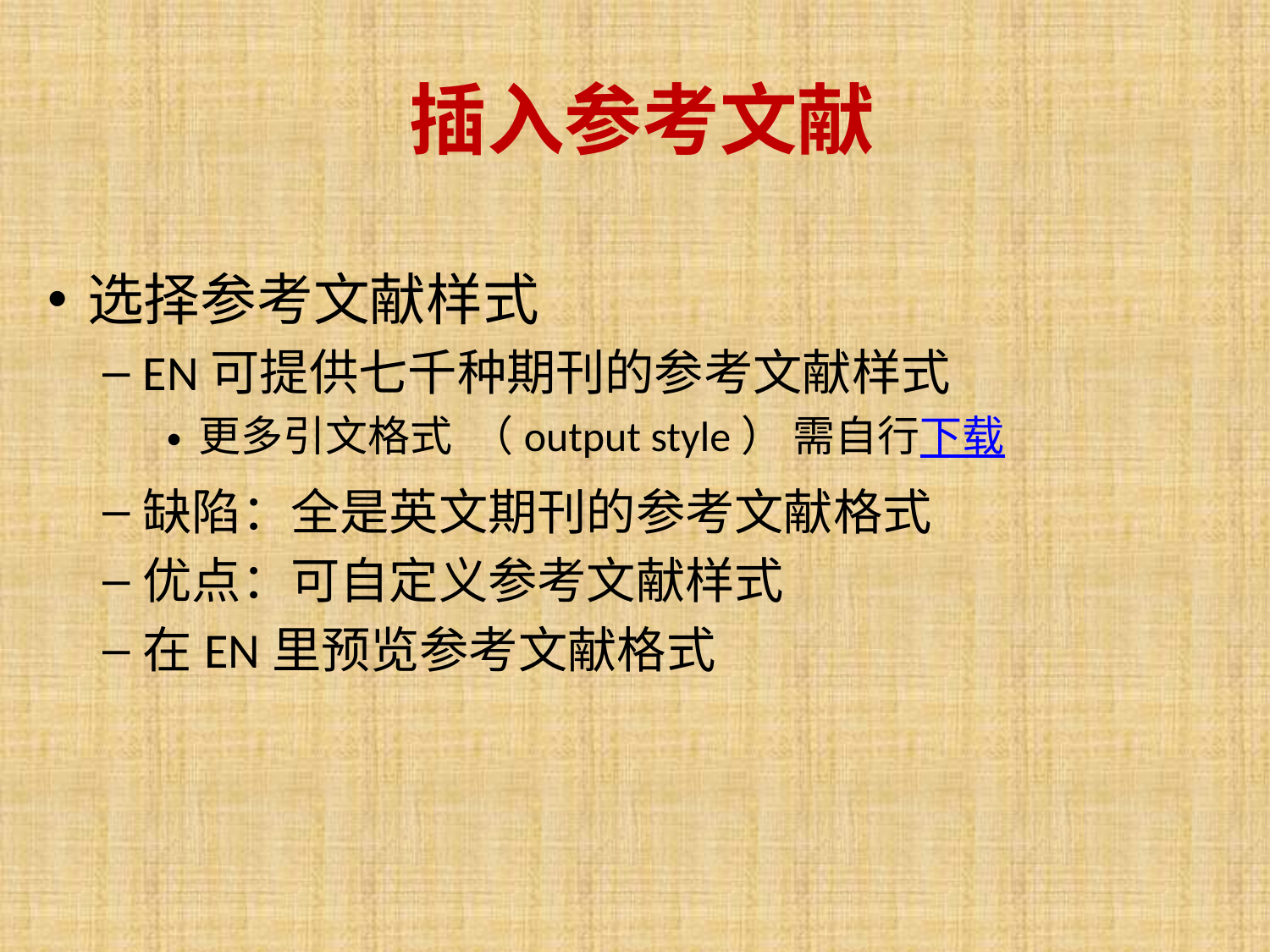

# 插入参考文献

选择参考文献样式
EN可提供七千种期刊的参考文献样式
更多引文格式  （output style） 需自行下载
缺陷：全是英文期刊的参考文献格式
优点：可自定义参考文献样式
在EN里预览参考文献格式